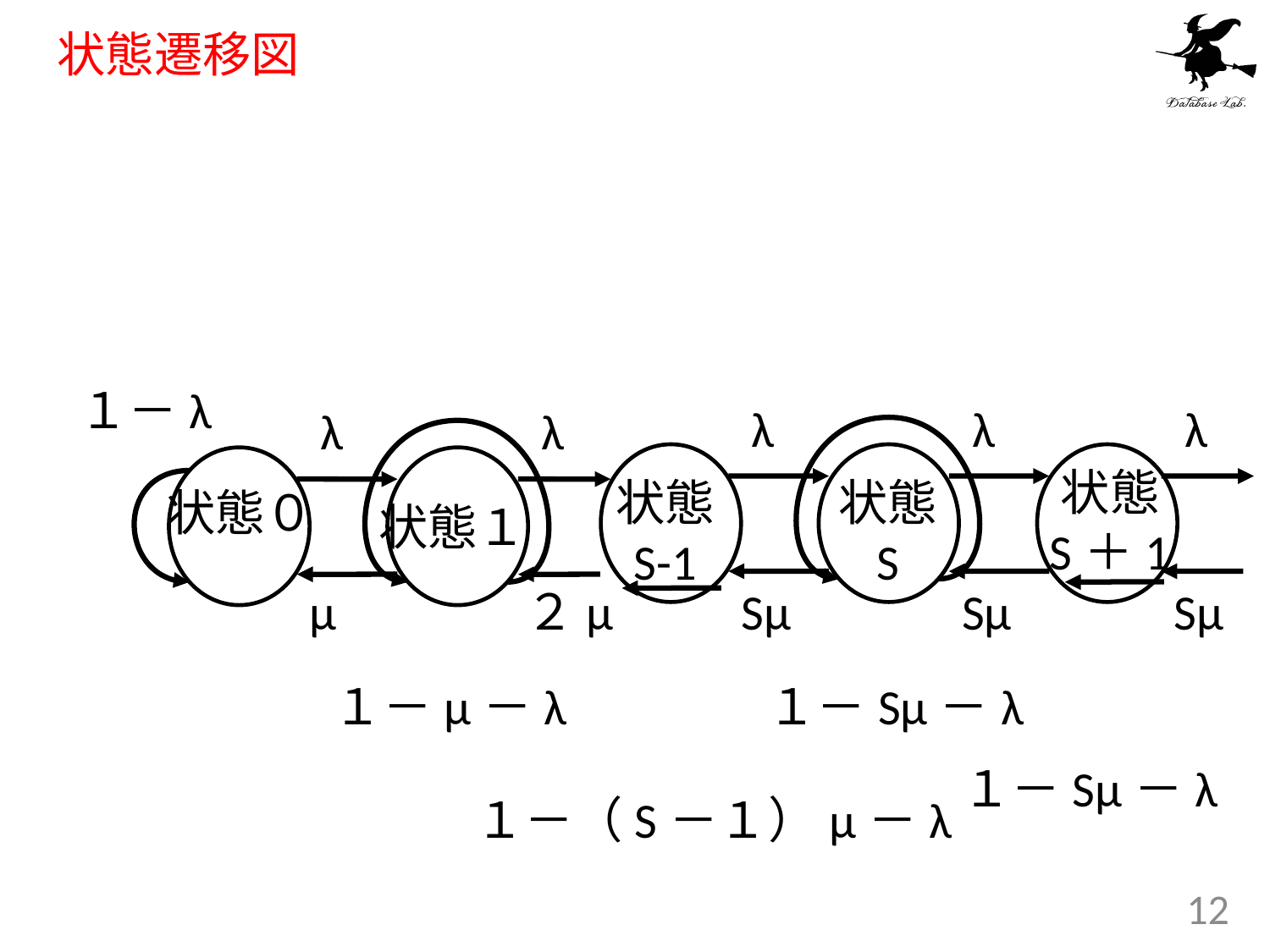

# 状態遷移図
１－λ
λ
λ
λ
λ
λ

状態
S＋1
状態
S-1
状態
S
状態０

状態１

μ

２μ

Sμ
Sμ
Sμ
１－μ－λ
１－Sμ－λ
１－Sμ－λ
１－（S－１）μ－λ
12